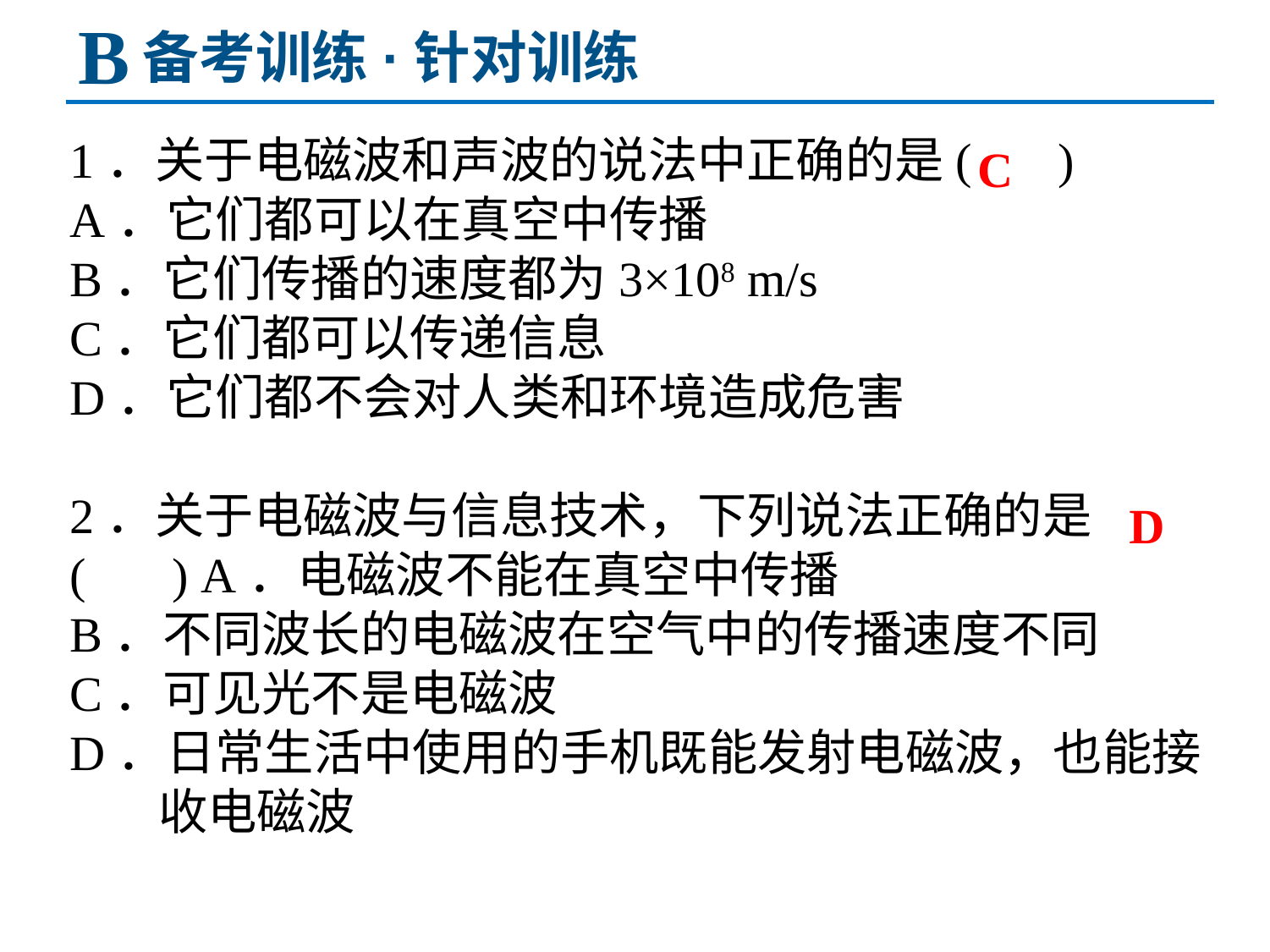

B
备考训练·针对训练
1．关于电磁波和声波的说法中正确的是(       )
A．它们都可以在真空中传播
B．它们传播的速度都为3×108 m/s
C．它们都可以传递信息
D．它们都不会对人类和环境造成危害

2．关于电磁波与信息技术，下列说法正确的是(       ) A．电磁波不能在真空中传播
B．不同波长的电磁波在空气中的传播速度不同
C．可见光不是电磁波
D．日常生活中使用的手机既能发射电磁波，也能接
       收电磁波
C
D